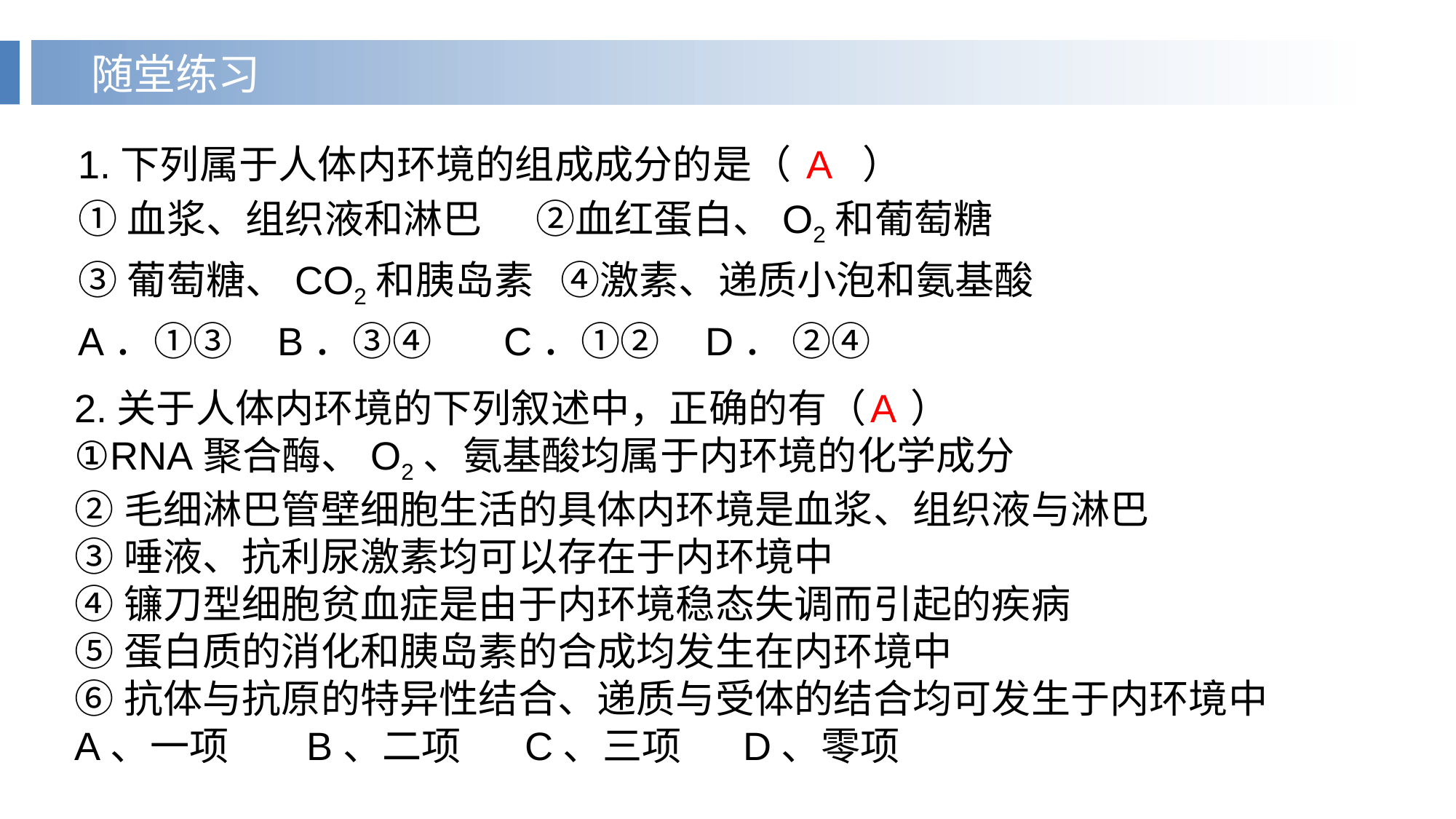

随堂练习
1.下列属于人体内环境的组成成分的是（        ）
①血浆、组织液和淋巴      ②血红蛋白、O2和葡萄糖
③葡萄糖、CO2和胰岛素   ④激素、递质小泡和氨基酸
A．①③    B．③④       C．①②    D． ②④
A
2.关于人体内环境的下列叙述中，正确的有（     ）
①RNA聚合酶、O2、氨基酸均属于内环境的化学成分
②毛细淋巴管壁细胞生活的具体内环境是血浆、组织液与淋巴
③唾液、抗利尿激素均可以存在于内环境中
④镰刀型细胞贫血症是由于内环境稳态失调而引起的疾病
⑤蛋白质的消化和胰岛素的合成均发生在内环境中
⑥抗体与抗原的特异性结合、递质与受体的结合均可发生于内环境中
A、一项	    B、二项	    C、三项	    D、零项
A